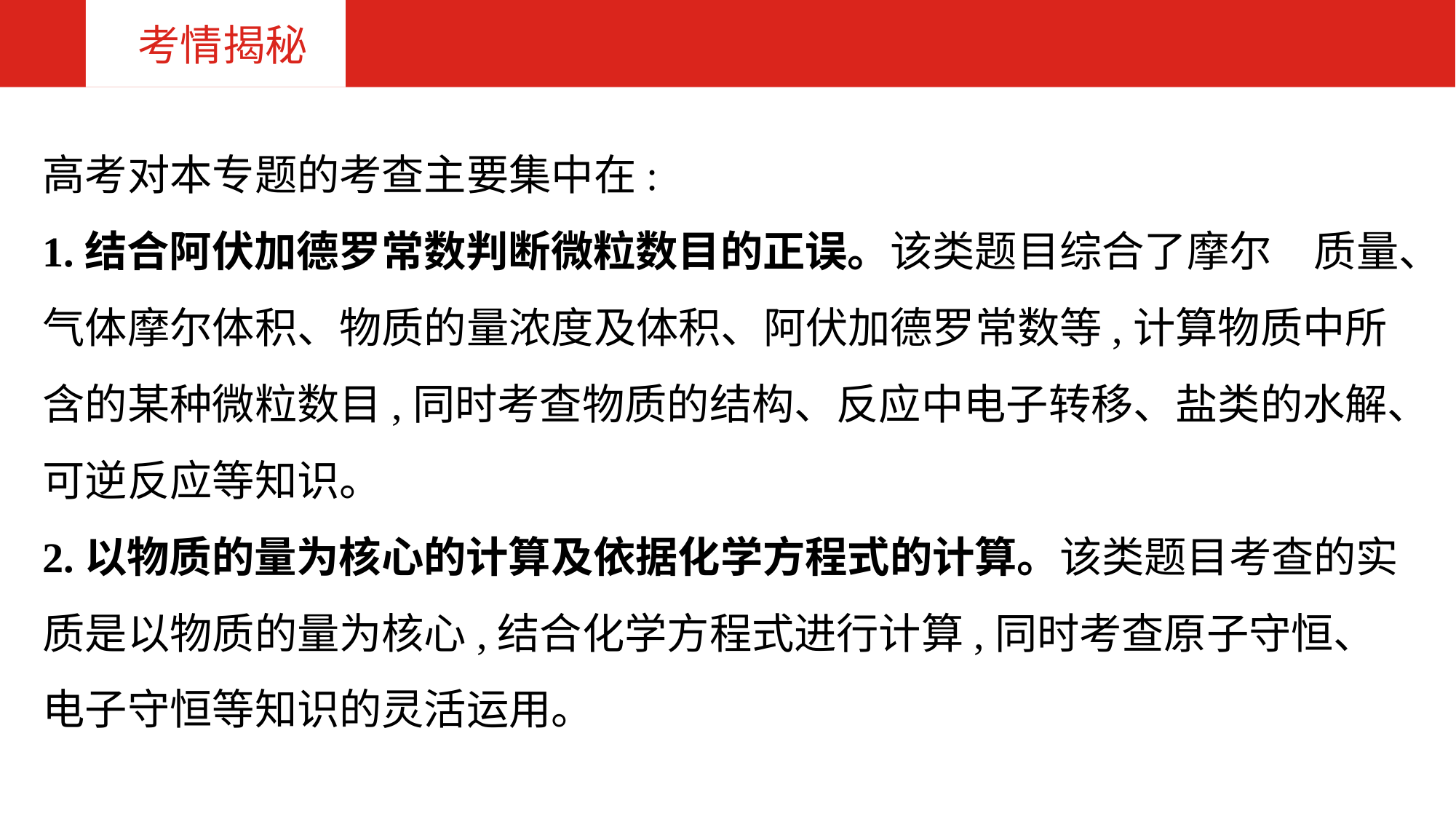

化学 专题一：物质的量
考情揭秘

高考对本专题的考查主要集中在:
1.结合阿伏加德罗常数判断微粒数目的正误。该类题目综合了摩尔　质量、气体摩尔体积、物质的量浓度及体积、阿伏加德罗常数等,计算物质中所含的某种微粒数目,同时考查物质的结构、反应中电子转移、盐类的水解、可逆反应等知识。
2.以物质的量为核心的计算及依据化学方程式的计算。该类题目考查的实质是以物质的量为核心,结合化学方程式进行计算,同时考查原子守恒、电子守恒等知识的灵活运用。